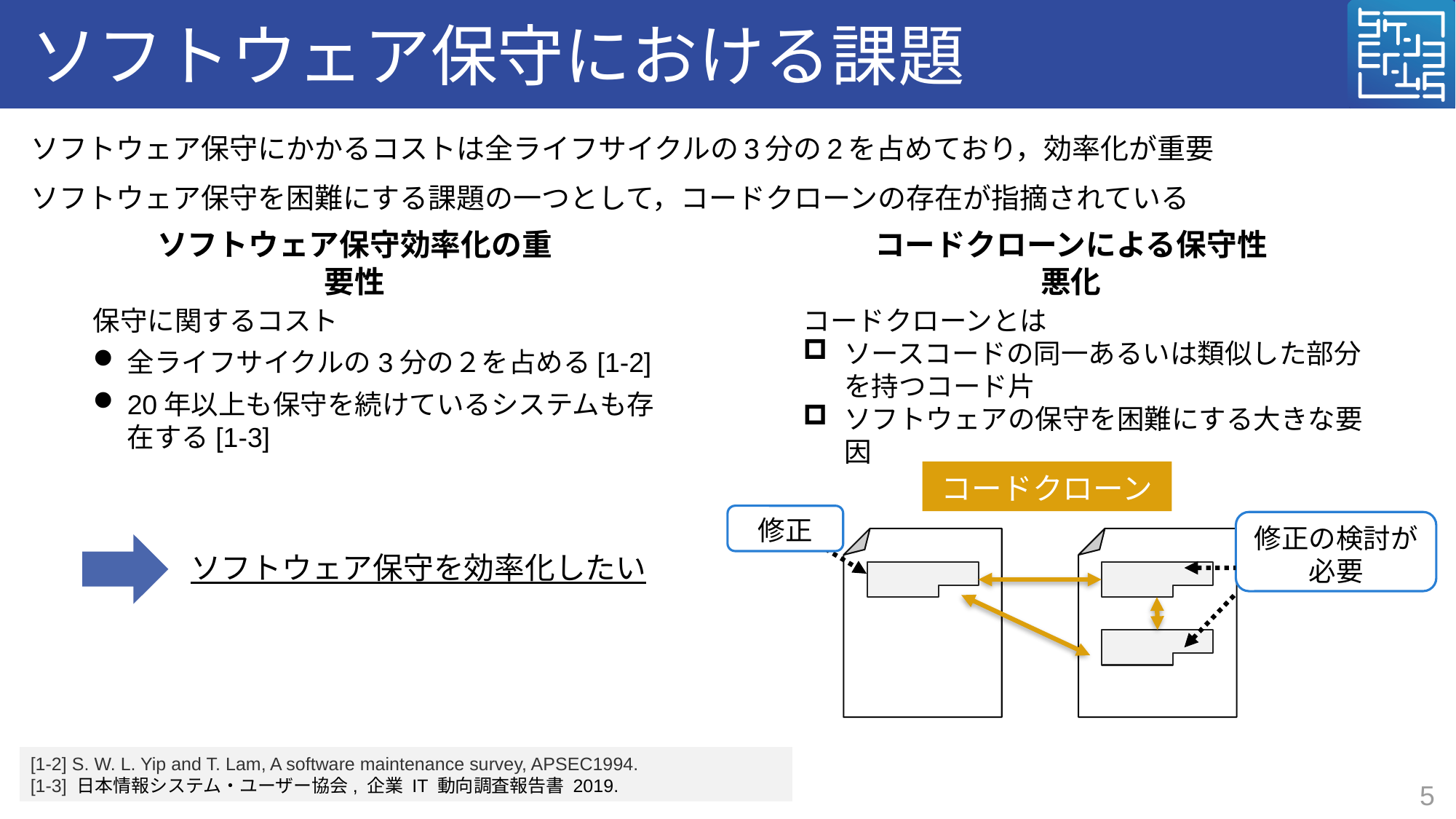

# ソフトウェア保守における課題
ソフトウェア保守にかかるコストは全ライフサイクルの3分の2を占めており，効率化が重要
ソフトウェア保守を困難にする課題の一つとして，コードクローンの存在が指摘されている
ソフトウェア保守効率化の重要性
コードクローンによる保守性悪化

### Chart

| Category |
|---|
保守に関するコスト
全ライフサイクルの3分の２を占める[1-2]
20年以上も保守を続けているシステムも存在する[1-3]

コードクローンとは
ソースコードの同一あるいは類似した部分を持つコード片
ソフトウェアの保守を困難にする大きな要因

コードクローン
修正
修正の検討が必要

ソフトウェア保守を効率化したい

[1-2] S. W. L. Yip and T. Lam, A software maintenance survey, APSEC1994.
[1-3] 日本情報システム・ユーザー協会, 企業 IT 動向調査報告書 2019.
5